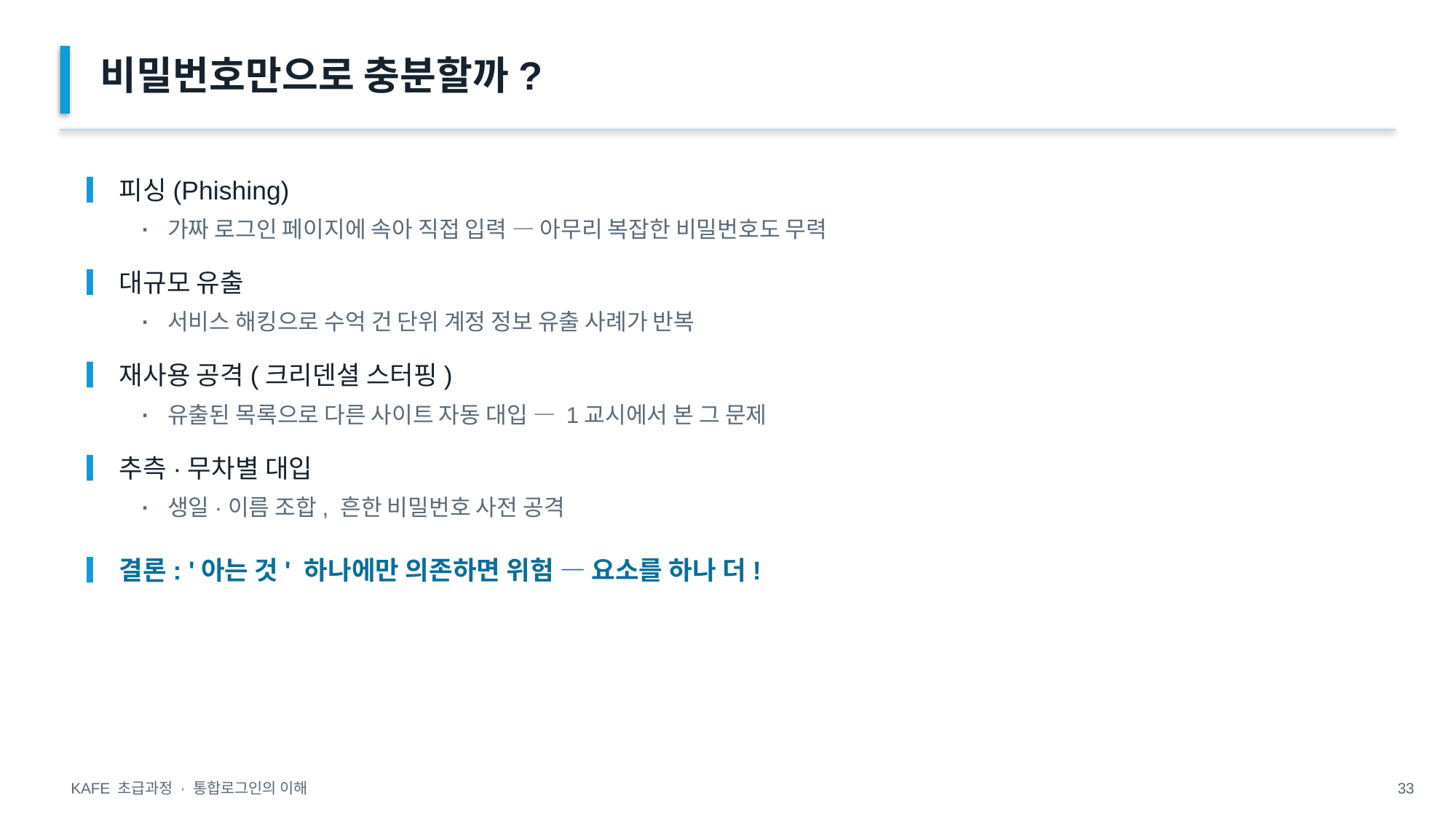

비밀번호만으로 충분할까?

▎피싱(Phishing)
·  가짜 로그인 페이지에 속아 직접 입력 — 아무리 복잡한 비밀번호도 무력
▎대규모 유출
·  서비스 해킹으로 수억 건 단위 계정 정보 유출 사례가 반복
▎재사용 공격(크리덴셜 스터핑)
·  유출된 목록으로 다른 사이트 자동 대입 — 1교시에서 본 그 문제
▎추측·무차별 대입
·  생일·이름 조합, 흔한 비밀번호 사전 공격
▎결론: '아는 것' 하나에만 의존하면 위험 — 요소를 하나 더!
KAFE 초급과정 · 통합로그인의 이해
33